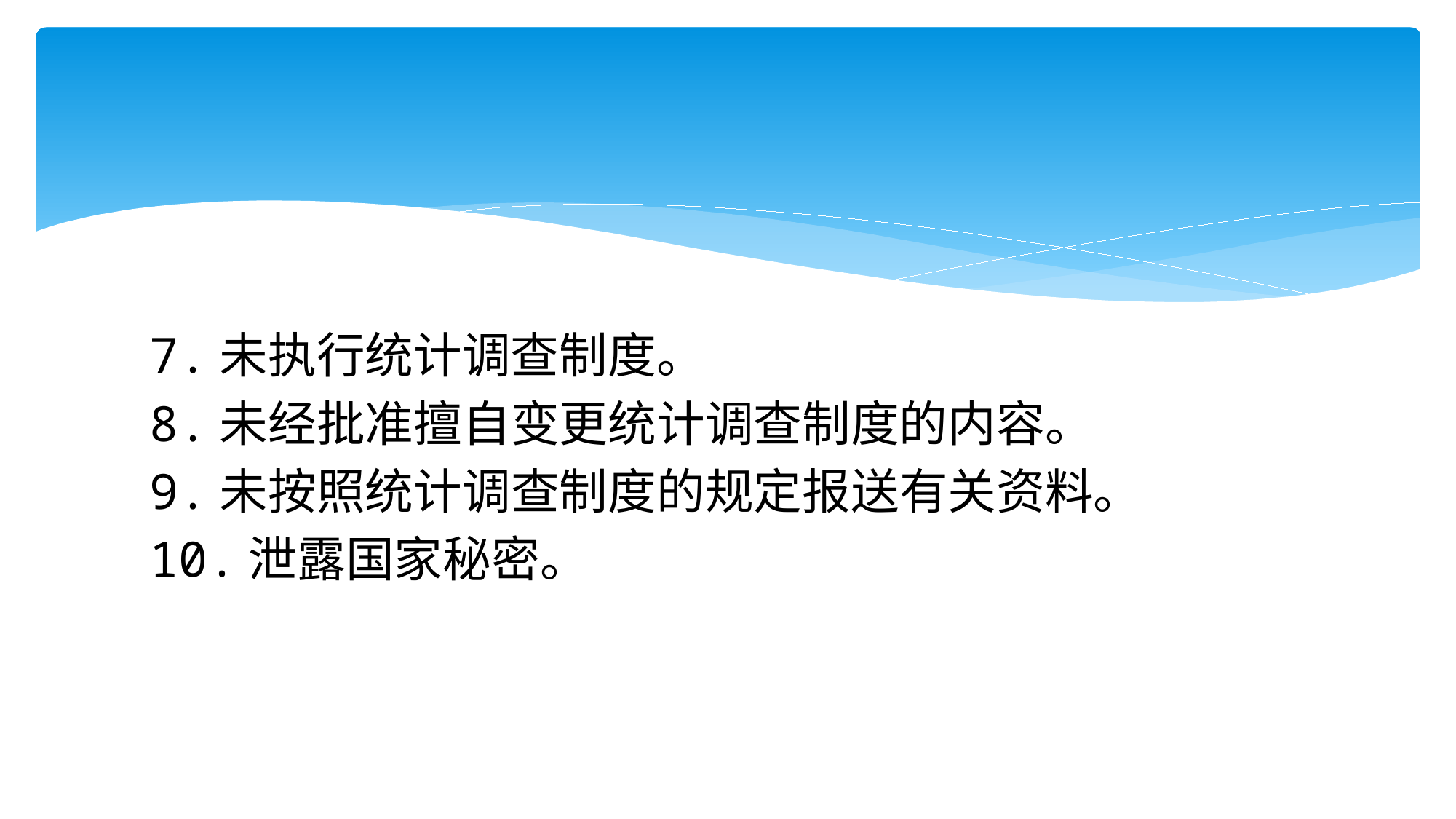

7.未执行统计调查制度。
8.未经批准擅自变更统计调查制度的内容。
9.未按照统计调查制度的规定报送有关资料。
10.泄露国家秘密。